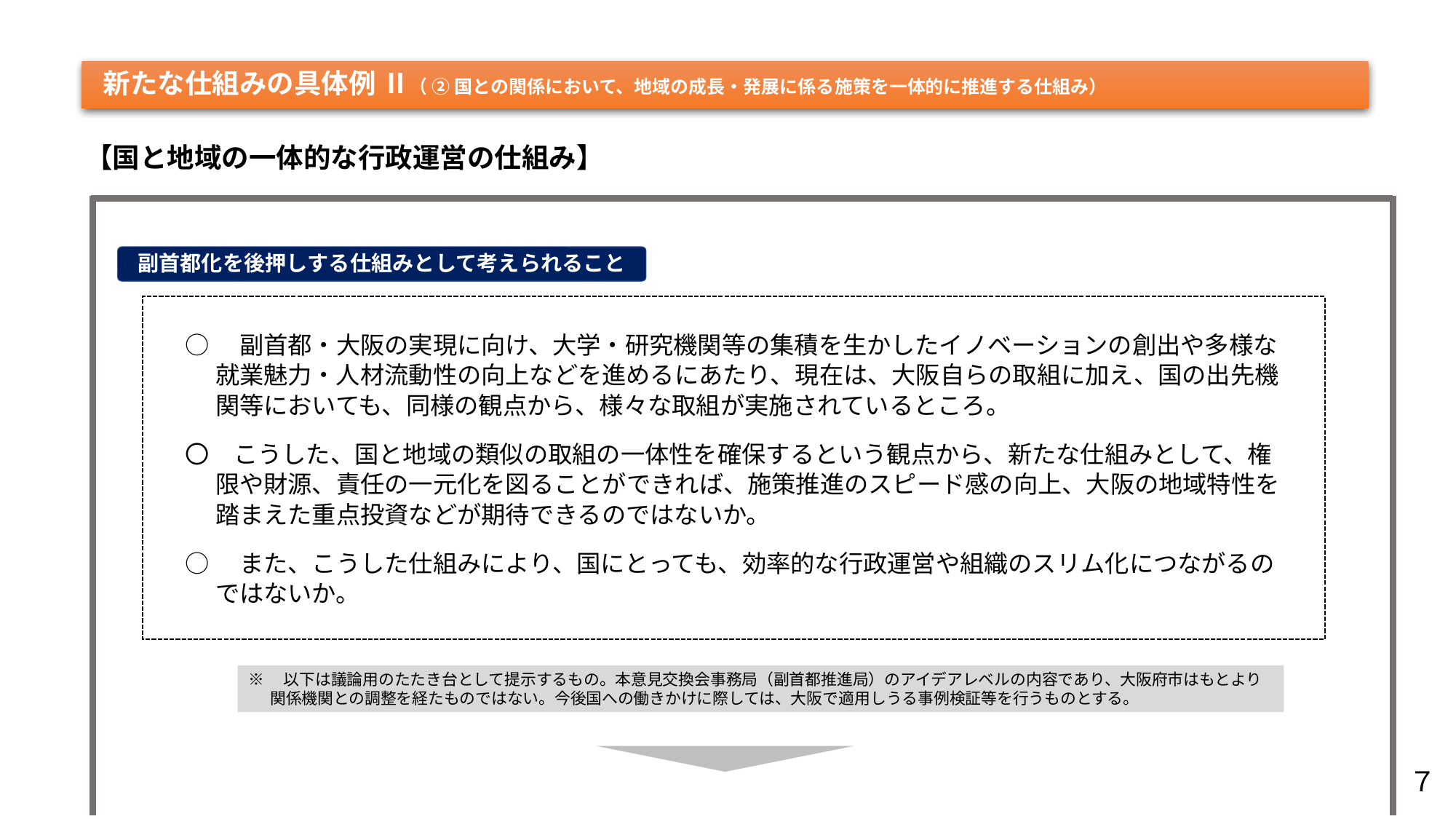

新たな仕組みの具体例 Ⅱ（ ② 国との関係において、地域の成長・発展に係る施策を一体的に推進する仕組み）
【国と地域の一体的な行政運営の仕組み】
副首都化を後押しする仕組みとして考えられること
○　副首都・大阪の実現に向け、大学・研究機関等の集積を生かしたイノベーションの創出や多様な就業魅力・人材流動性の向上などを進めるにあたり、現在は、大阪自らの取組に加え、国の出先機関等においても、同様の観点から、様々な取組が実施されているところ。
〇　こうした、国と地域の類似の取組の一体性を確保するという観点から、新たな仕組みとして、権限や財源、責任の一元化を図ることができれば、施策推進のスピード感の向上、大阪の地域特性を踏まえた重点投資などが期待できるのではないか。
○　また、こうした仕組みにより、国にとっても、効率的な行政運営や組織のスリム化につながるのではないか。
※　以下は議論用のたたき台として提示するもの。本意見交換会事務局（副首都推進局）のアイデアレベルの内容であり、大阪府市はもとより関係機関との調整を経たものではない。今後国への働きかけに際しては、大阪で適用しうる事例検証等を行うものとする。

７